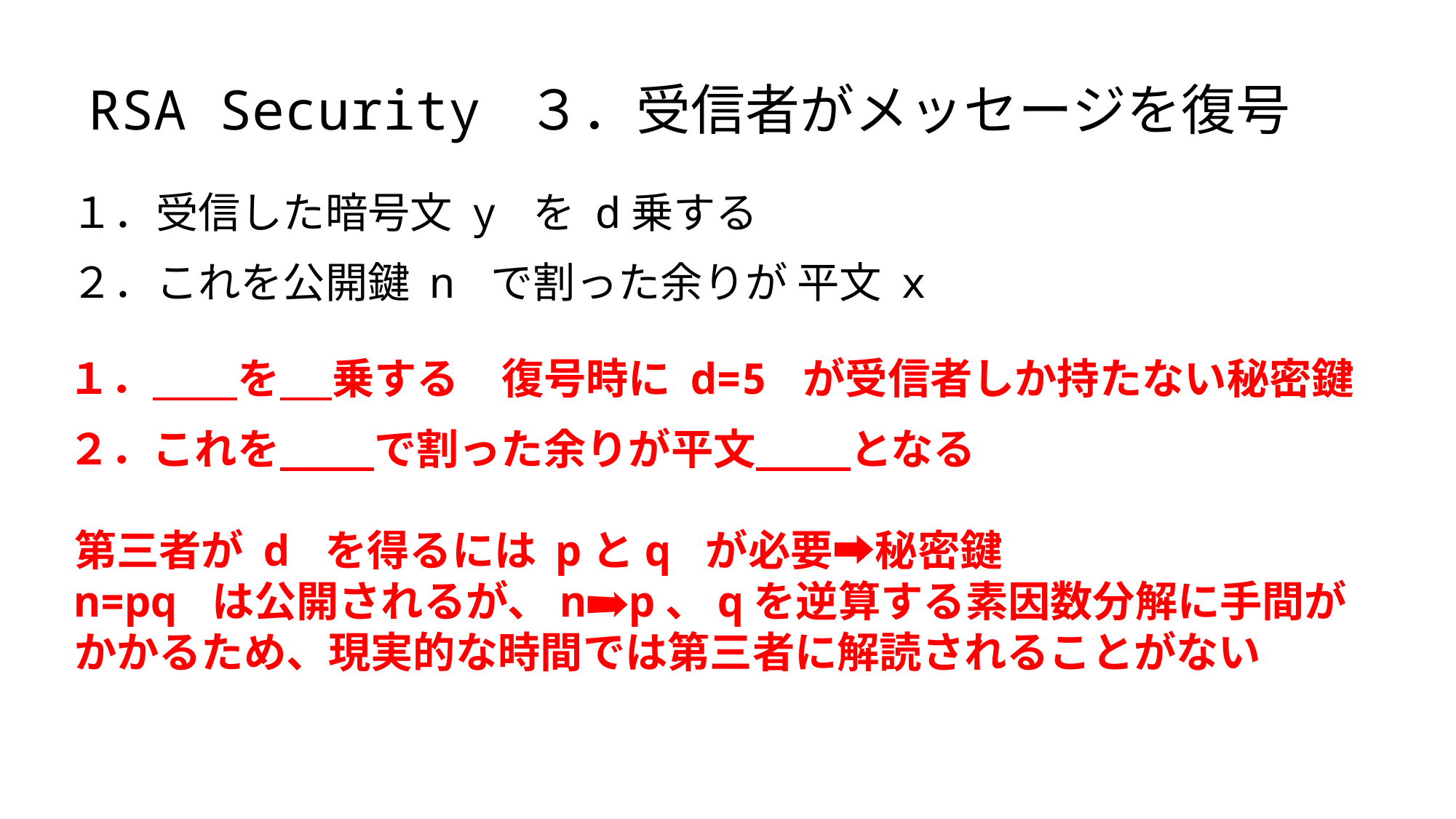

# RSA Security ３．受信者がメッセージを復号
１．受信した暗号文 y を d乗する

２．これを公開鍵 n で割った余りが 平文 x
１．　　を 　乗する　復号時に d=5 が受信者しか持たない秘密鍵

２．これを 　　で割った余りが平文 　　となる
第三者が d を得るには pとq が必要➡秘密鍵
n=pq は公開されるが、n➡p、qを逆算する素因数分解に手間がかかるため、現実的な時間では第三者に解読されることがない